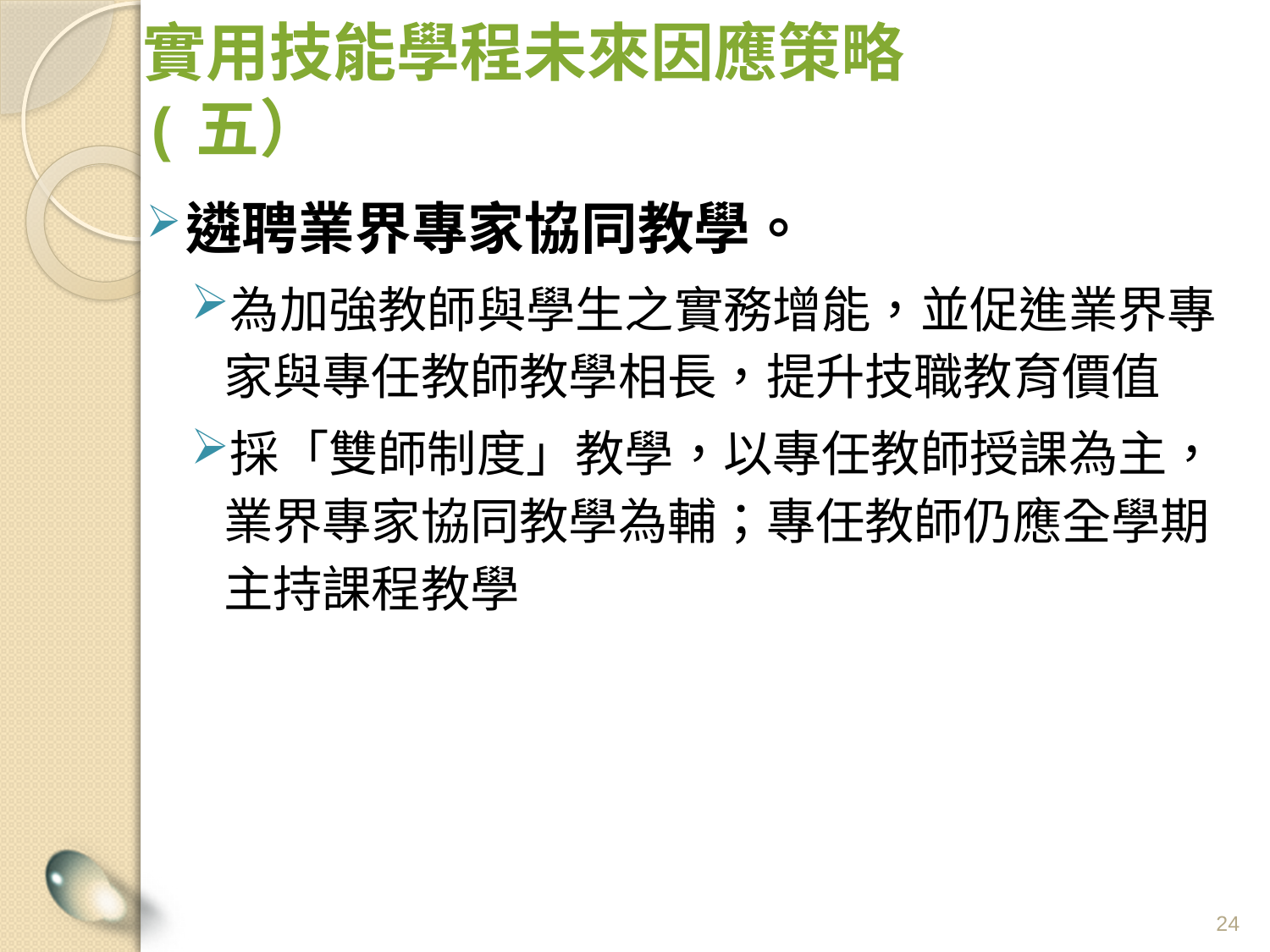

實用技能學程未來因應策略(五）
遴聘業界專家協同教學。
為加強教師與學生之實務增能，並促進業界專家與專任教師教學相長，提升技職教育價值
採「雙師制度」教學，以專任教師授課為主，業界專家協同教學為輔；專任教師仍應全學期主持課程教學

24